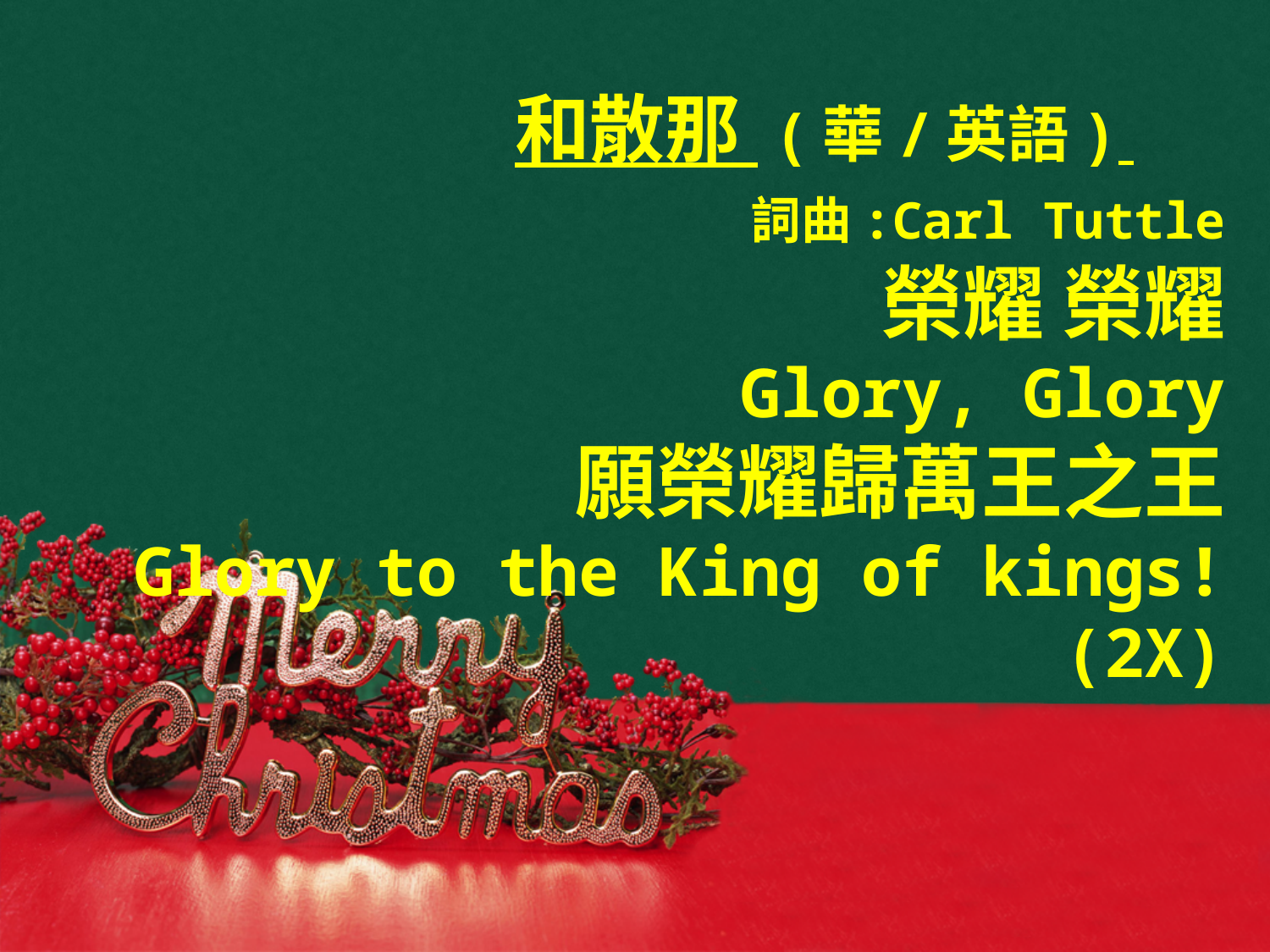

# 和散那 (華/英語) 詞曲:Carl Tuttle 榮耀 榮耀 Glory, Glory 願榮耀歸萬王之王 Glory to the King of kings! (2X)